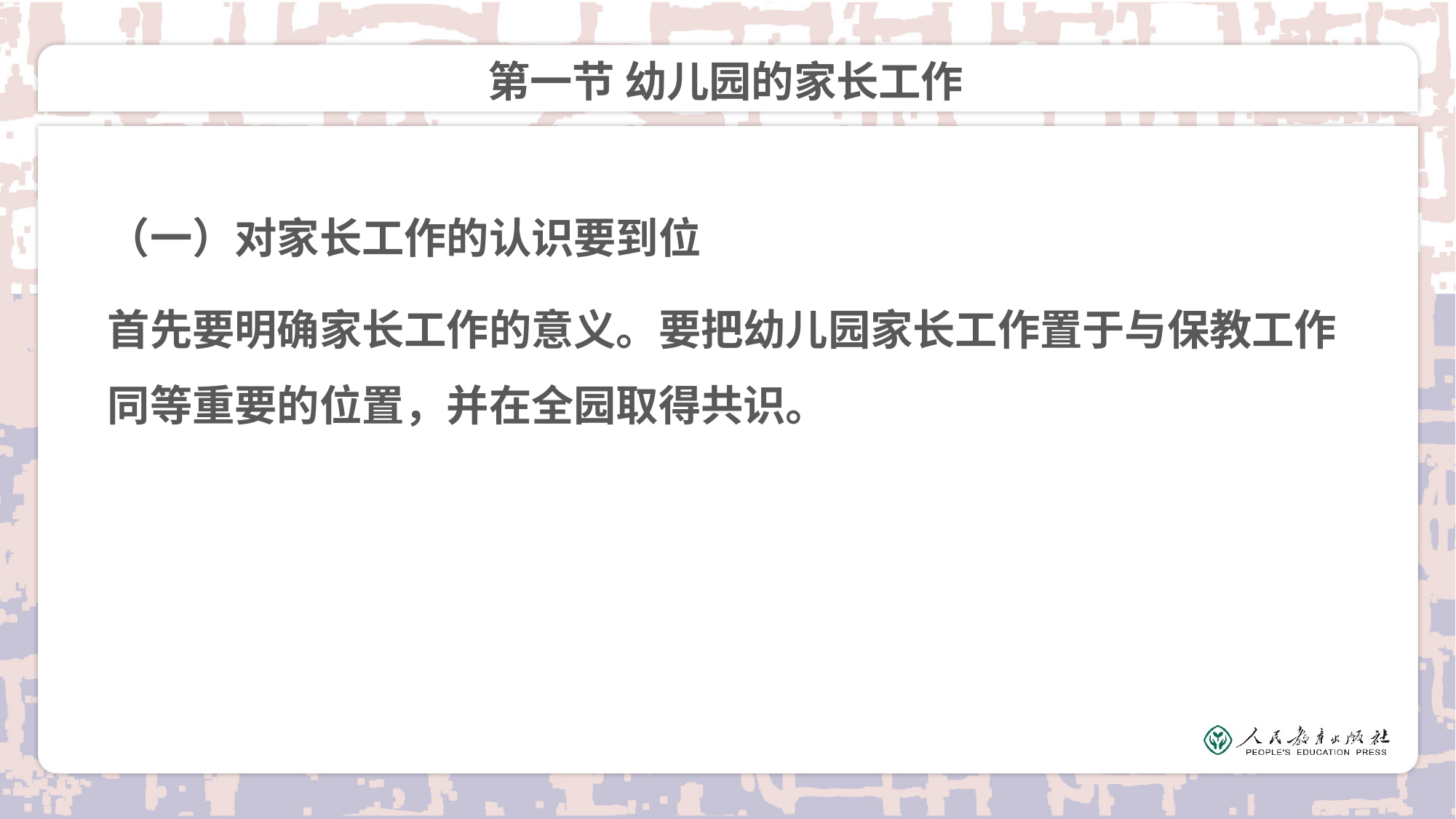

# 第一节 幼儿园的家长工作
（一）对家长工作的认识要到位
首先要明确家长工作的意义。要把幼儿园家长工作置于与保教工作同等重要的位置，并在全园取得共识。